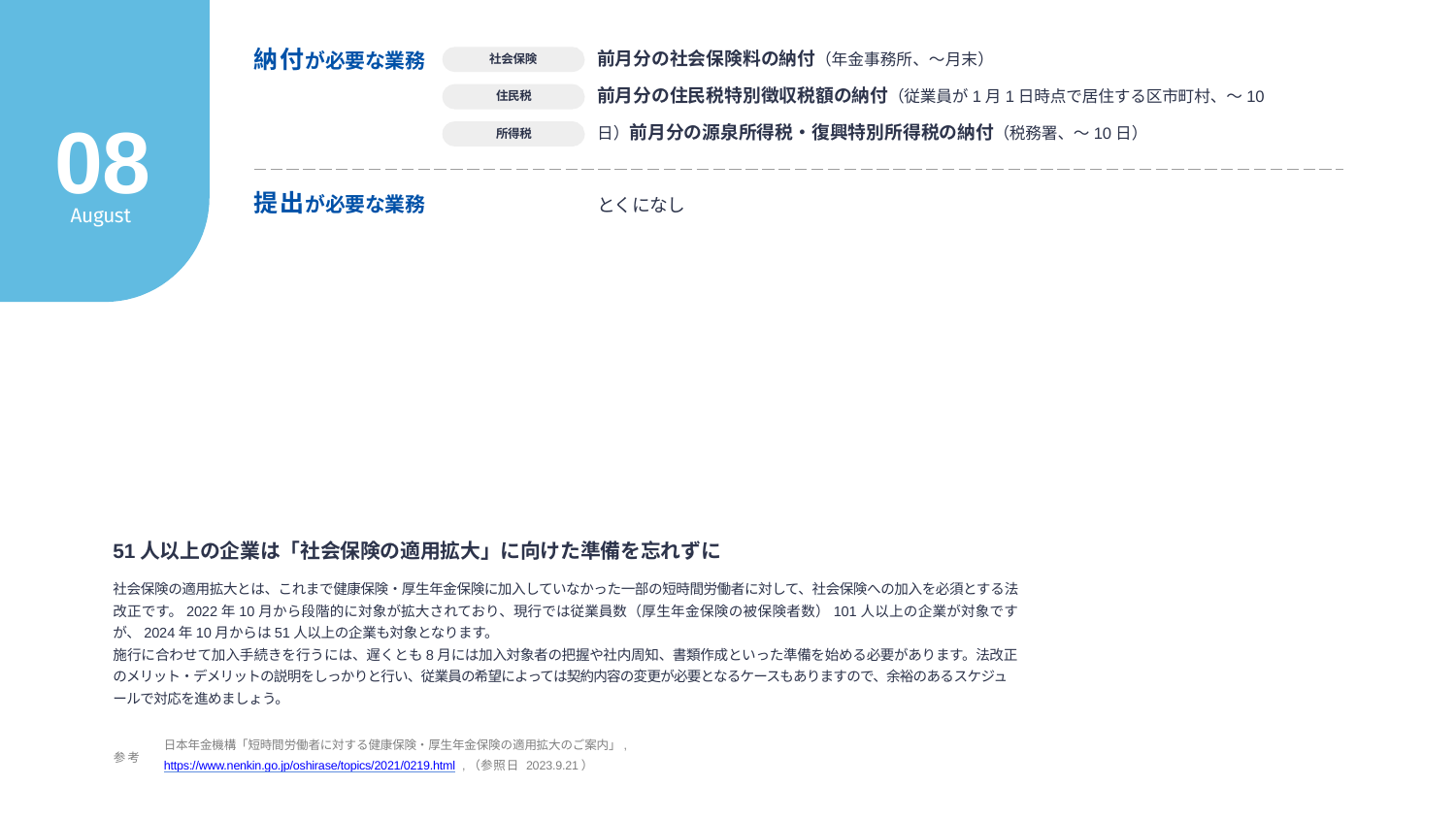

# 納付が必要な業務
前⽉分の社会保険料の納付（年⾦事務所、〜⽉末）
前⽉分の住⺠税特別徴収税額の納付（従業員が1⽉1⽇時点で居住する区市町村、〜10⽇）前⽉分の源泉所得税‧復興特別所得税の納付（税務署、〜10⽇）

社会保険

住⺠税
08

所得税

提出が必要な業務
とくになし
August
51⼈以上の企業は「社会保険の適⽤拡⼤」に向けた準備を忘れずに
社会保険の適⽤拡⼤とは、これまで健康保険•厚⽣年⾦保険に加⼊していなかった⼀部の短時間労働者に対して、社会保険への加⼊を必須とする法改正です。2022年10⽉から段階的に対象が拡⼤されており、現⾏では従業員数（厚⽣年⾦保険の被保険者数）101⼈以上の企業が対象ですが、2024年10⽉からは51⼈以上の企業も対象となります。
施⾏に合わせて加⼊⼿続きを⾏うには、遅くとも8⽉には加⼊対象者の把握や社内周知、書類作成といった準備を始める必要があります。法改正のメリット•デメリットの説明をしっかりと⾏い、従業員の希望によっては契約内容の変更が必要となるケースもありますので、余裕のあるスケジュールで対応を進めましょう。
⽇本年⾦機構「短時間労働者に対する健康保険•厚⽣年⾦保険の適⽤拡⼤のご案内」, https://www.nenkin.go.jp/oshirase/topics/2021/0219.html ,（参照⽇ 2023.9.21）
参 考